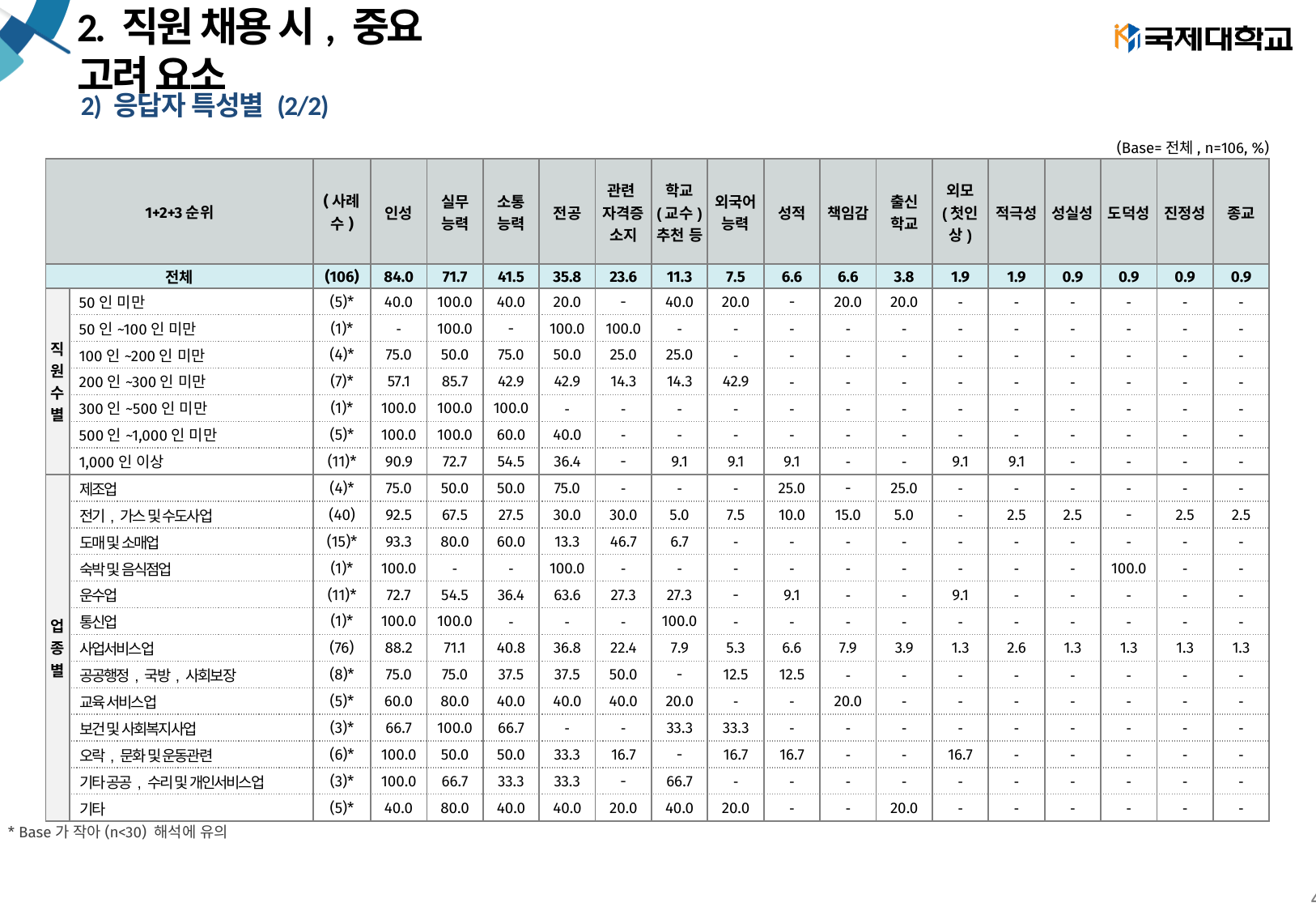

# 2. 직원 채용 시, 중요 고려 요소
2) 응답자 특성별 (2/2)
(Base=전체, n=106, %)
| 1+2+3순위 |  | (사례수) | 인성 | 실무 능력 | 소통 능력 | 전공 | 관련 자격증 소지 | 학교 (교수) 추천 등 | 외국어능력 | 성적 | 책임감 | 출신 학교 | 외모 (첫인상) | 적극성 | 성실성 | 도덕성 | 진정성 | 종교 |
| --- | --- | --- | --- | --- | --- | --- | --- | --- | --- | --- | --- | --- | --- | --- | --- | --- | --- | --- |
| 전체 |  | (106) | 84.0 | 71.7 | 41.5 | 35.8 | 23.6 | 11.3 | 7.5 | 6.6 | 6.6 | 3.8 | 1.9 | 1.9 | 0.9 | 0.9 | 0.9 | 0.9 |
| 직원수별 | 50인 미만 | (5)\* | 40.0 | 100.0 | 40.0 | 20.0 | - | 40.0 | 20.0 | - | 20.0 | 20.0 | - | - | - | - | - | - |
|  | 50인~100인 미만 | (1)\* | - | 100.0 | - | 100.0 | 100.0 | - | - | - | - | - | - | - | - | - | - | - |
|  | 100인~200인 미만 | (4)\* | 75.0 | 50.0 | 75.0 | 50.0 | 25.0 | 25.0 | - | - | - | - | - | - | - | - | - | - |
|  | 200인~300인 미만 | (7)\* | 57.1 | 85.7 | 42.9 | 42.9 | 14.3 | 14.3 | 42.9 | - | - | - | - | - | - | - | - | - |
|  | 300인~500인 미만 | (1)\* | 100.0 | 100.0 | 100.0 | - | - | - | - | - | - | - | - | - | - | - | - | - |
|  | 500인~1,000인 미만 | (5)\* | 100.0 | 100.0 | 60.0 | 40.0 | - | - | - | - | - | - | - | - | - | - | - | - |
|  | 1,000인 이상 | (11)\* | 90.9 | 72.7 | 54.5 | 36.4 | - | 9.1 | 9.1 | 9.1 | - | - | 9.1 | 9.1 | - | - | - | - |
| 업종별 | 제조업 | (4)\* | 75.0 | 50.0 | 50.0 | 75.0 | - | - | - | 25.0 | - | 25.0 | - | - | - | - | - | - |
|  | 전기, 가스 및 수도사업 | (40) | 92.5 | 67.5 | 27.5 | 30.0 | 30.0 | 5.0 | 7.5 | 10.0 | 15.0 | 5.0 | - | 2.5 | 2.5 | - | 2.5 | 2.5 |
|  | 도매 및 소매업 | (15)\* | 93.3 | 80.0 | 60.0 | 13.3 | 46.7 | 6.7 | - | - | - | - | - | - | - | - | - | - |
|  | 숙박 및 음식점업 | (1)\* | 100.0 | - | - | 100.0 | - | - | - | - | - | - | - | - | - | 100.0 | - | - |
|  | 운수업 | (11)\* | 72.7 | 54.5 | 36.4 | 63.6 | 27.3 | 27.3 | - | 9.1 | - | - | 9.1 | - | - | - | - | - |
|  | 통신업 | (1)\* | 100.0 | 100.0 | - | - | - | 100.0 | - | - | - | - | - | - | - | - | - | - |
|  | 사업서비스업 | (76) | 88.2 | 71.1 | 40.8 | 36.8 | 22.4 | 7.9 | 5.3 | 6.6 | 7.9 | 3.9 | 1.3 | 2.6 | 1.3 | 1.3 | 1.3 | 1.3 |
|  | 공공행정, 국방, 사회보장 | (8)\* | 75.0 | 75.0 | 37.5 | 37.5 | 50.0 | - | 12.5 | 12.5 | - | - | - | - | - | - | - | - |
|  | 교육 서비스업 | (5)\* | 60.0 | 80.0 | 40.0 | 40.0 | 40.0 | 20.0 | - | - | 20.0 | - | - | - | - | - | - | - |
|  | 보건 및 사회복지사업 | (3)\* | 66.7 | 100.0 | 66.7 | - | - | 33.3 | 33.3 | - | - | - | - | - | - | - | - | - |
|  | 오락, 문화 및 운동관련 | (6)\* | 100.0 | 50.0 | 50.0 | 33.3 | 16.7 | - | 16.7 | 16.7 | - | - | 16.7 | - | - | - | - | - |
|  | 기타 공공, 수리 및 개인서비스업 | (3)\* | 100.0 | 66.7 | 33.3 | 33.3 | - | 66.7 | - | - | - | - | - | - | - | - | - | - |
|  | 기타 | (5)\* | 40.0 | 80.0 | 40.0 | 40.0 | 20.0 | 40.0 | 20.0 | - | - | 20.0 | - | - | - | - | - | - |
* Base가 작아(n<30) 해석에 유의